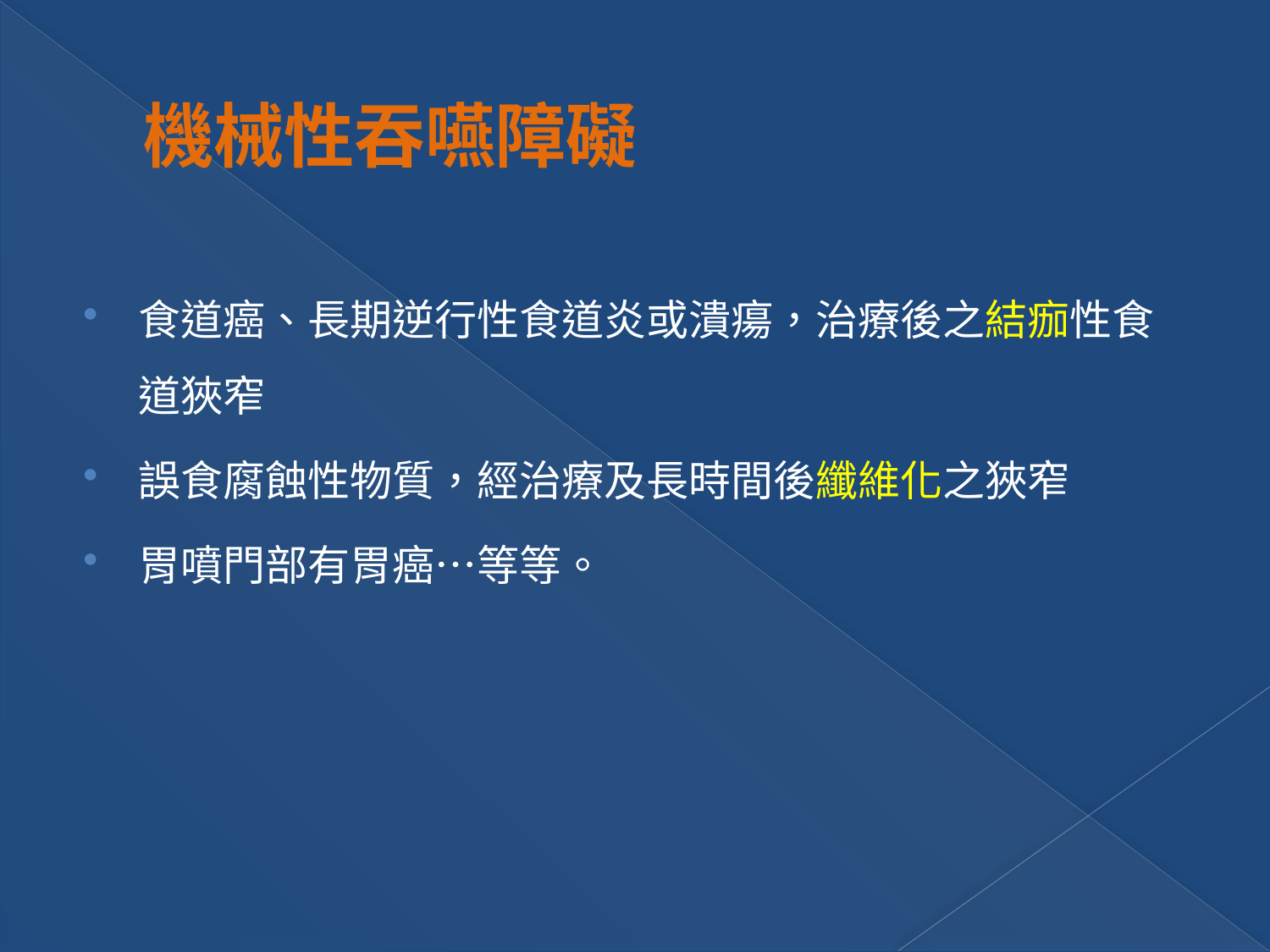

# 機械性吞嚥障礙
食道癌、長期逆行性食道炎或潰瘍，治療後之結痂性食道狹窄
誤食腐蝕性物質，經治療及長時間後纖維化之狹窄
胃噴門部有胃癌…等等。